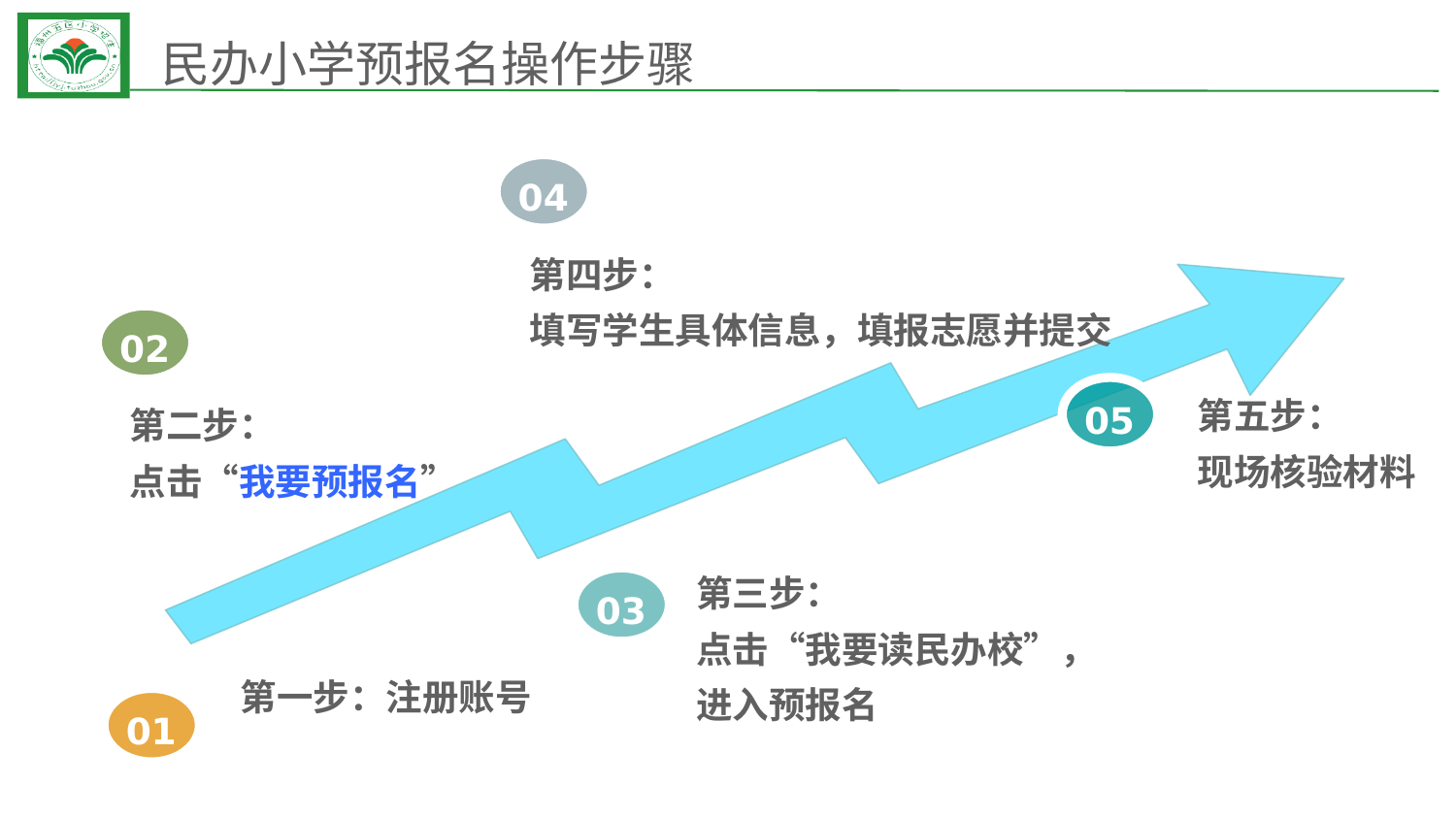

# 民办小学预报名操作步骤

04
第四步：
填写学生具体信息，填报志愿并提交

02
第二步：
点击“我要预报名”

第五步：
现场核验材料
05
第三步：
点击“我要读民办校”，
进入预报名

03
第一步：注册账号

01